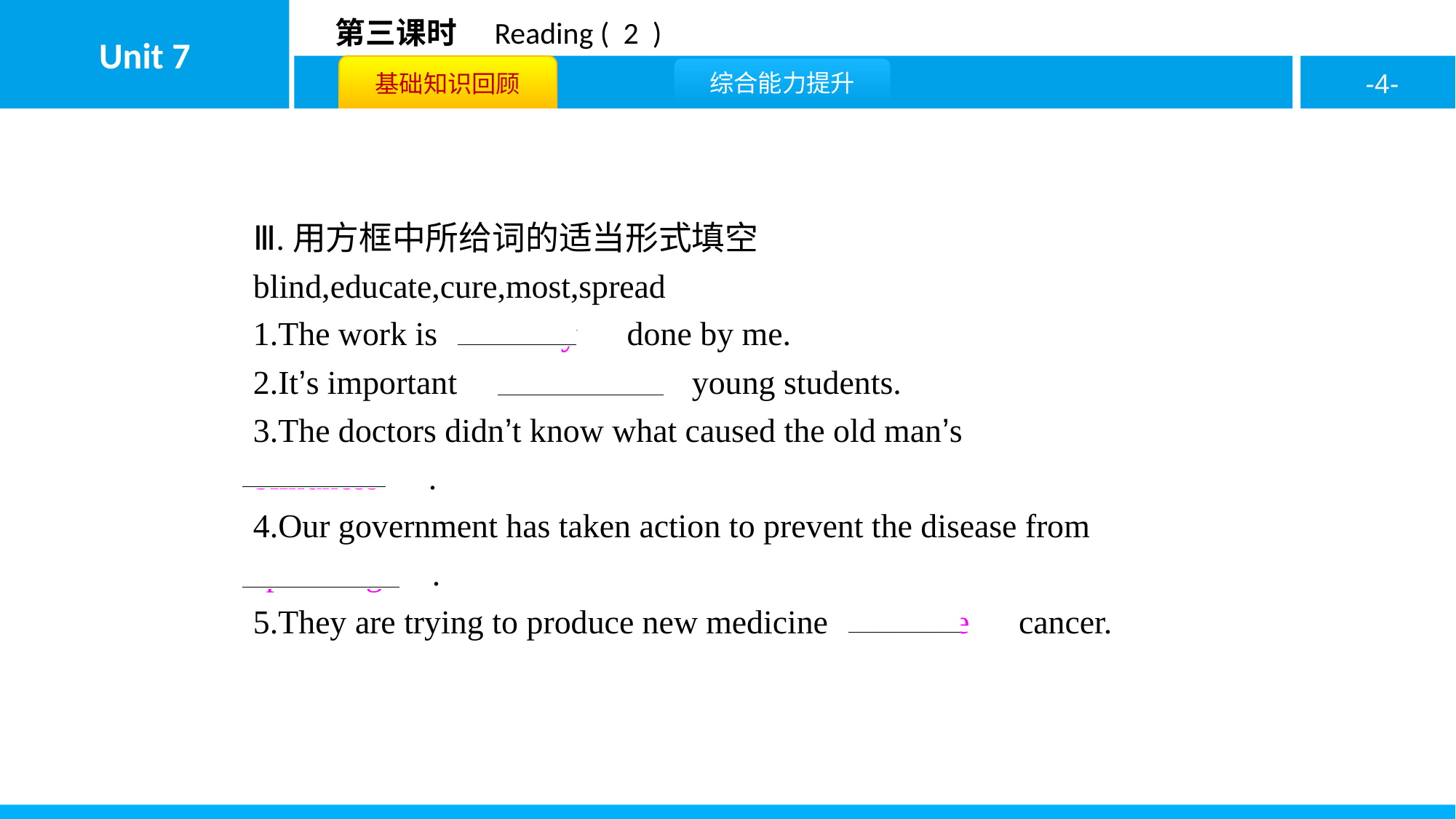

Ⅲ.用方框中所给词的适当形式填空
blind,educate,cure,most,spread
1.The work is　mostly　done by me.
2.It’s important　to educate　young students.
3.The doctors didn’t know what caused the old man’s　blindness　.
4.Our government has taken action to prevent the disease from　spreading　.
5.They are trying to produce new medicine　to cure　cancer.